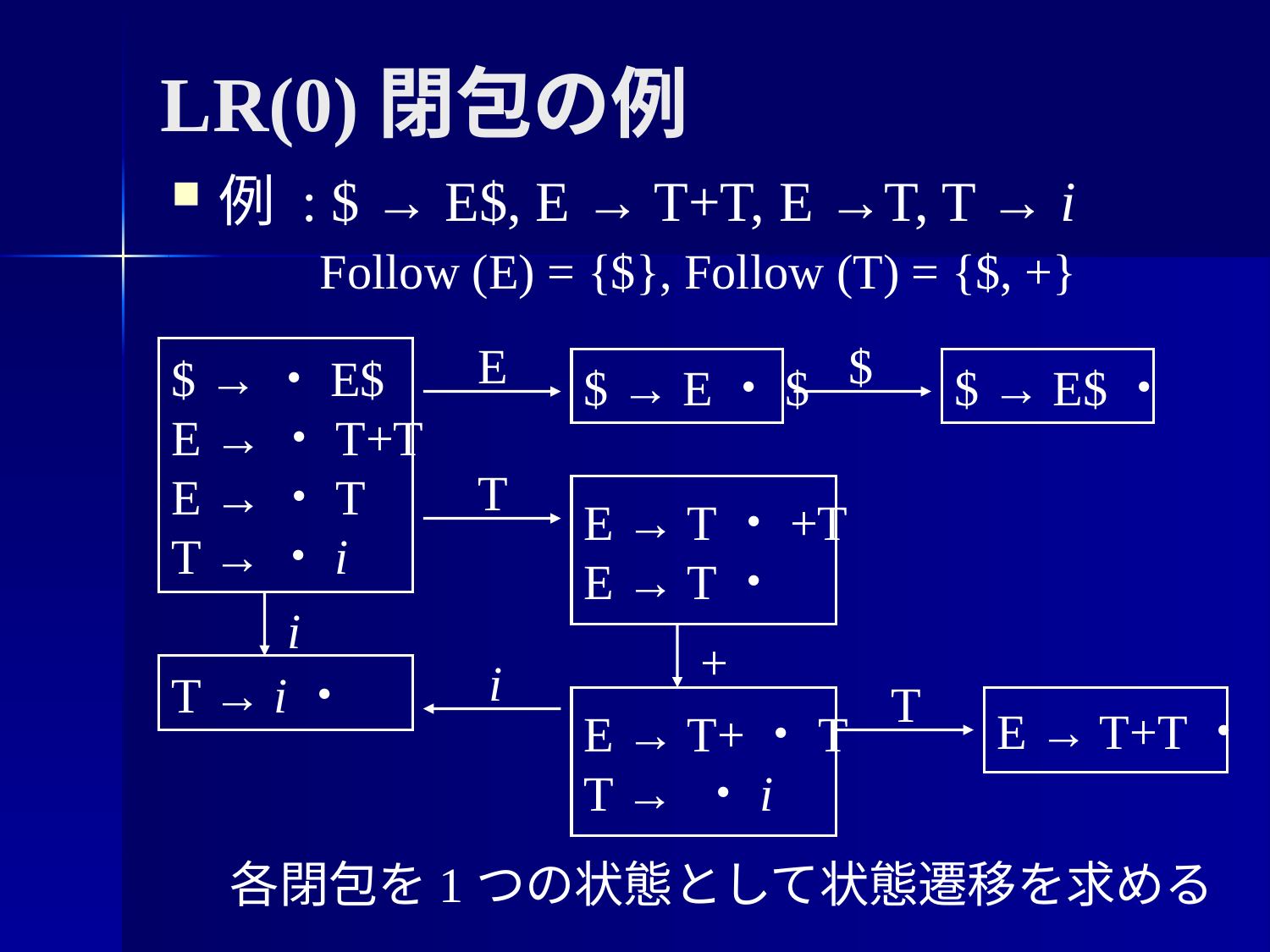

# LR(0)閉包の例
例 : $ → E$, E → T+T, E →T, T → i
Follow (E) = {$}, Follow (T) = {$, +}
E
$ → E・$

$
$ → E$・

$ →・E$
E →・T+T
E →・T
T →・i
T
E → T・+T
E → T・

i
T → i・

+
E → T+・T
T → ・i
i

T
E → T+T・

各閉包を1つの状態として状態遷移を求める